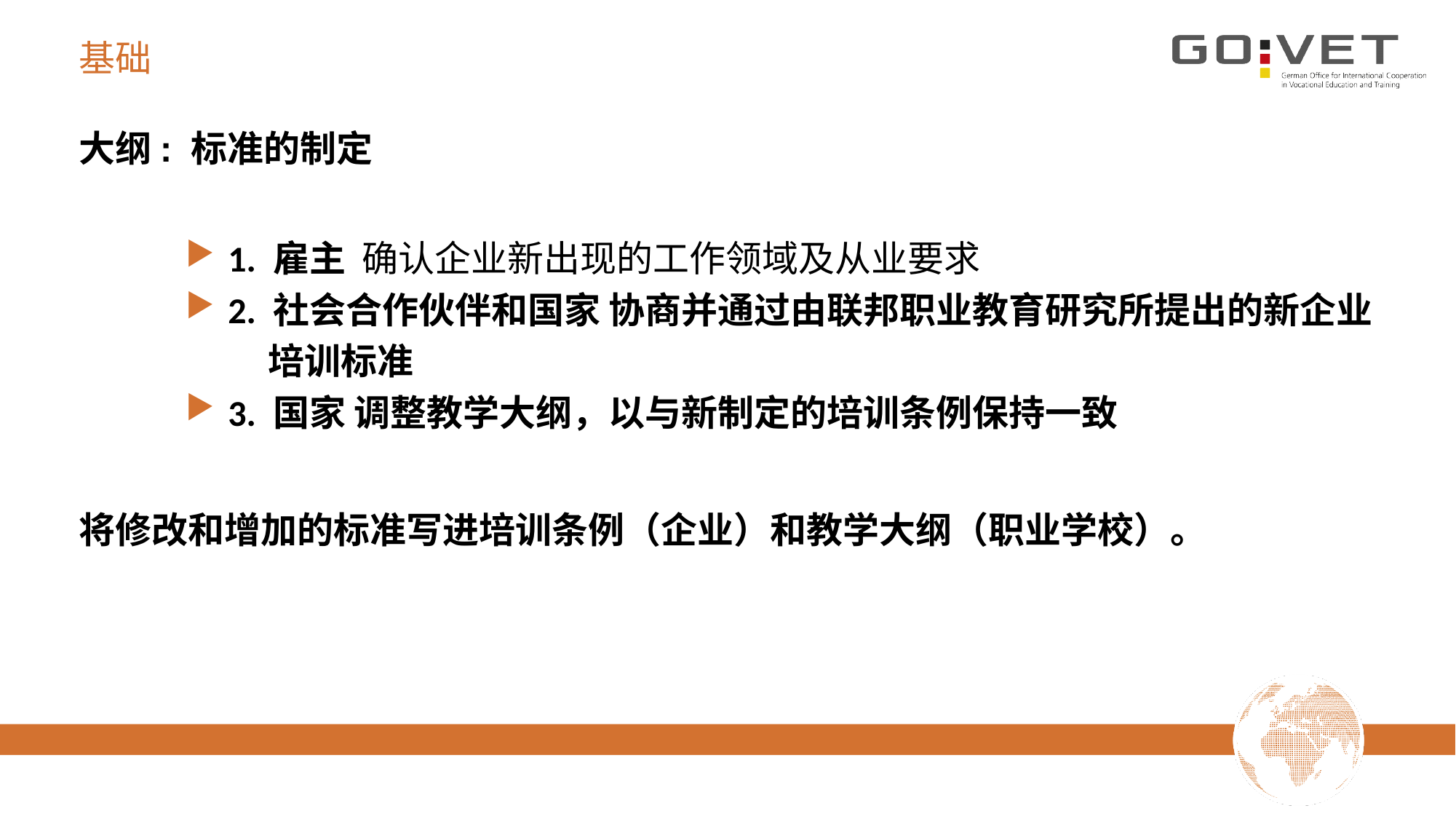

# 基础
大纲: 标准的制定

1. 雇主  确认企业新出现的工作领域及从业要求
2. 社会合作伙伴和国家 协商并通过由联邦职业教育研究所提出的新企业
         培训标准
3. 国家 调整教学大纲，以与新制定的培训条例保持一致

将修改和增加的标准写进培训条例（企业）和教学大纲（职业学校）。